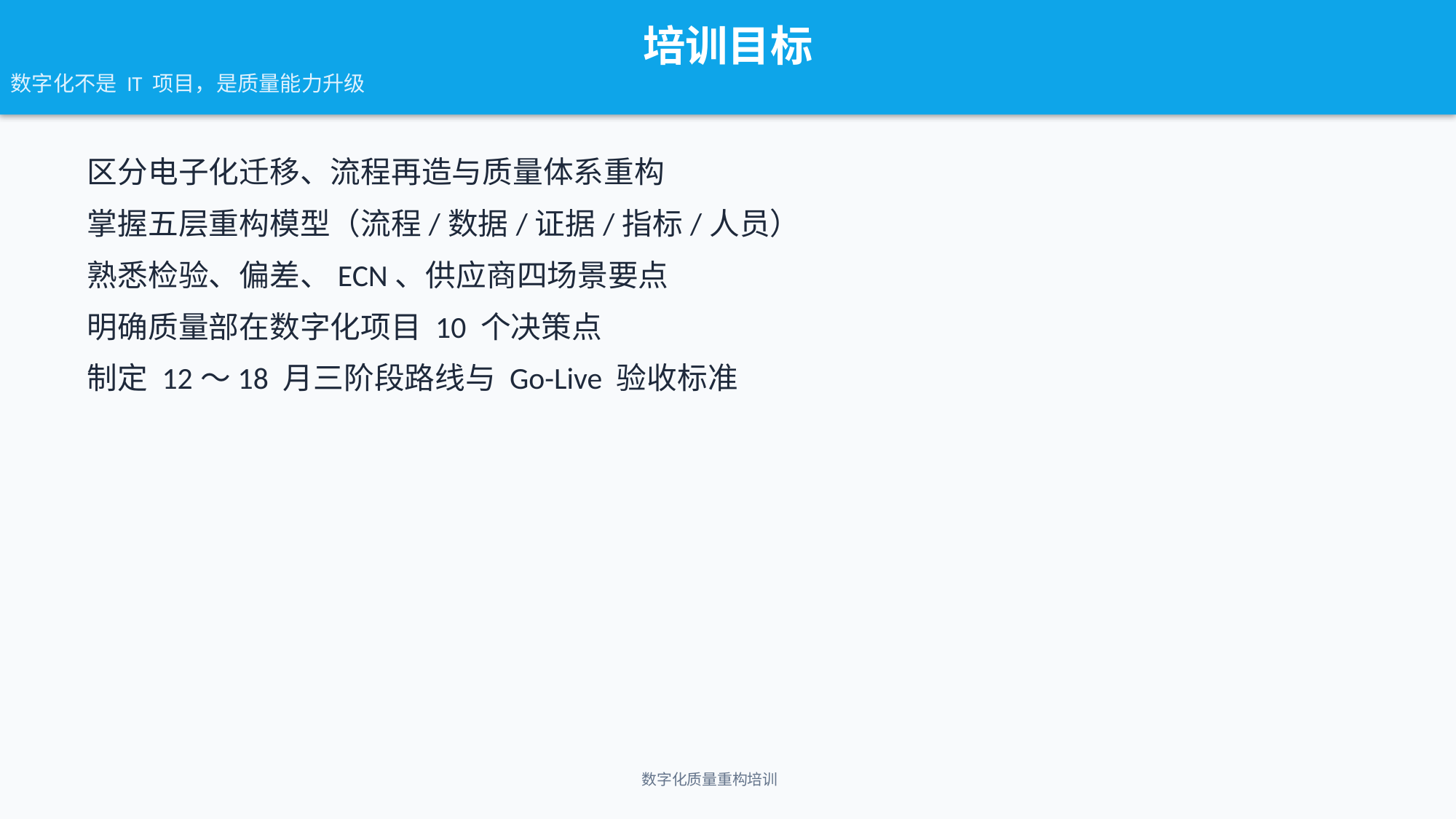

培训目标
数字化不是 IT 项目，是质量能力升级
区分电子化迁移、流程再造与质量体系重构
掌握五层重构模型（流程/数据/证据/指标/人员）
熟悉检验、偏差、ECN、供应商四场景要点
明确质量部在数字化项目 10 个决策点
制定 12～18 月三阶段路线与 Go-Live 验收标准
数字化质量重构培训